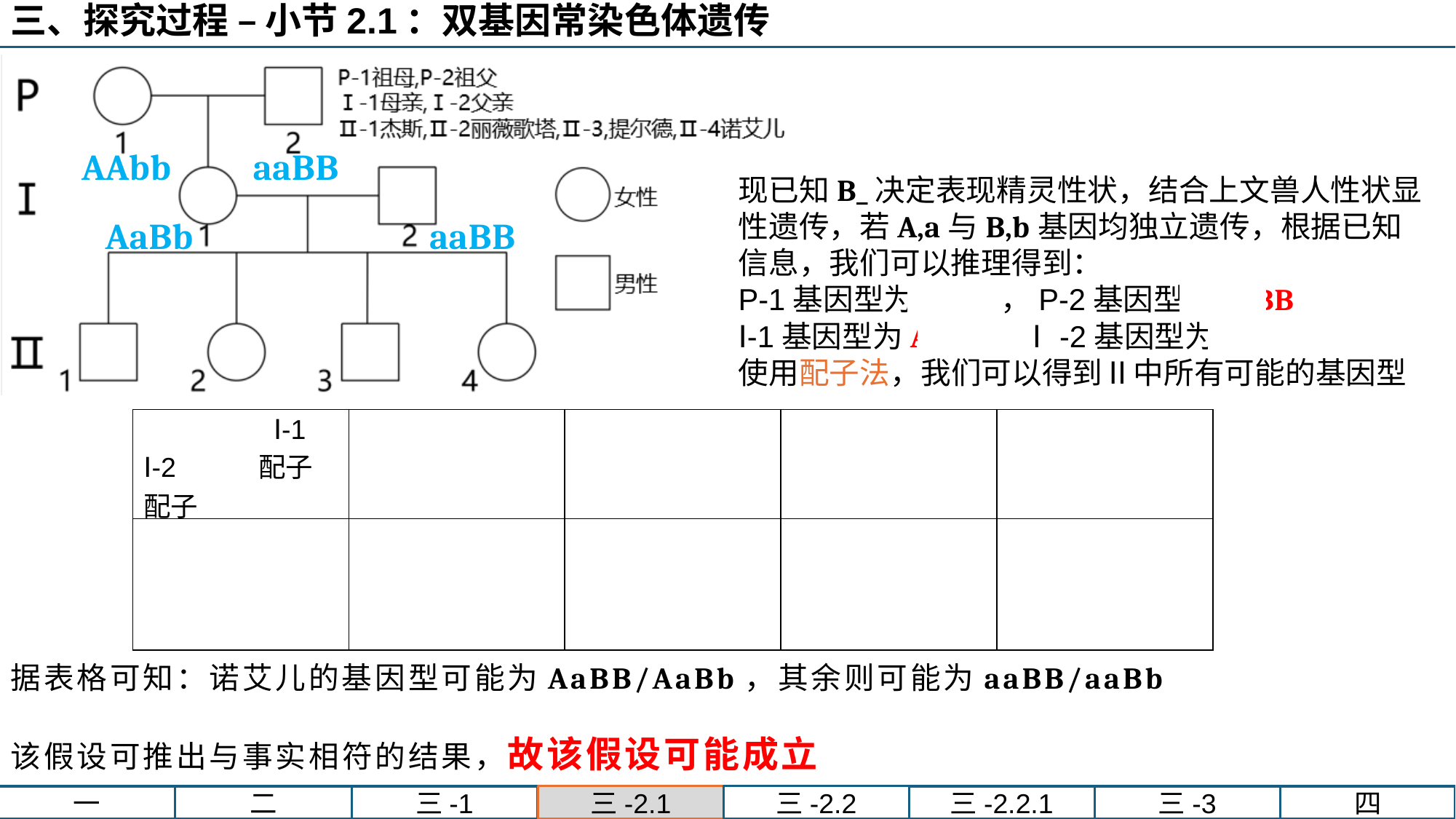

AAbb
aaBB
现已知B_决定表现精灵性状，结合上文兽人性状显性遗传，若A,a与B,b基因均独立遗传，根据已知信息，我们可以推理得到：
P-1基因型为Aabb，P-2基因型为aaBB
Ⅰ-1基因型为AaBb，Ⅰ-2基因型为aaBB
使用配子法，我们可以得到Ⅱ中所有可能的基因型

aaBB
AaBb

| Ⅰ-1 Ⅰ-2 配子 配子 | AB | Ab | aB | ab |
| --- | --- | --- | --- | --- |
| aB | AaBB 混血 | AaBb 混血 | aaBB 精灵 | aaBb 精灵 |

据表格可知：诺艾儿的基因型可能为AaBB/AaBb，其余则可能为aaBB/aaBb

该假设可推出与事实相符的结果，故该假设可能成立